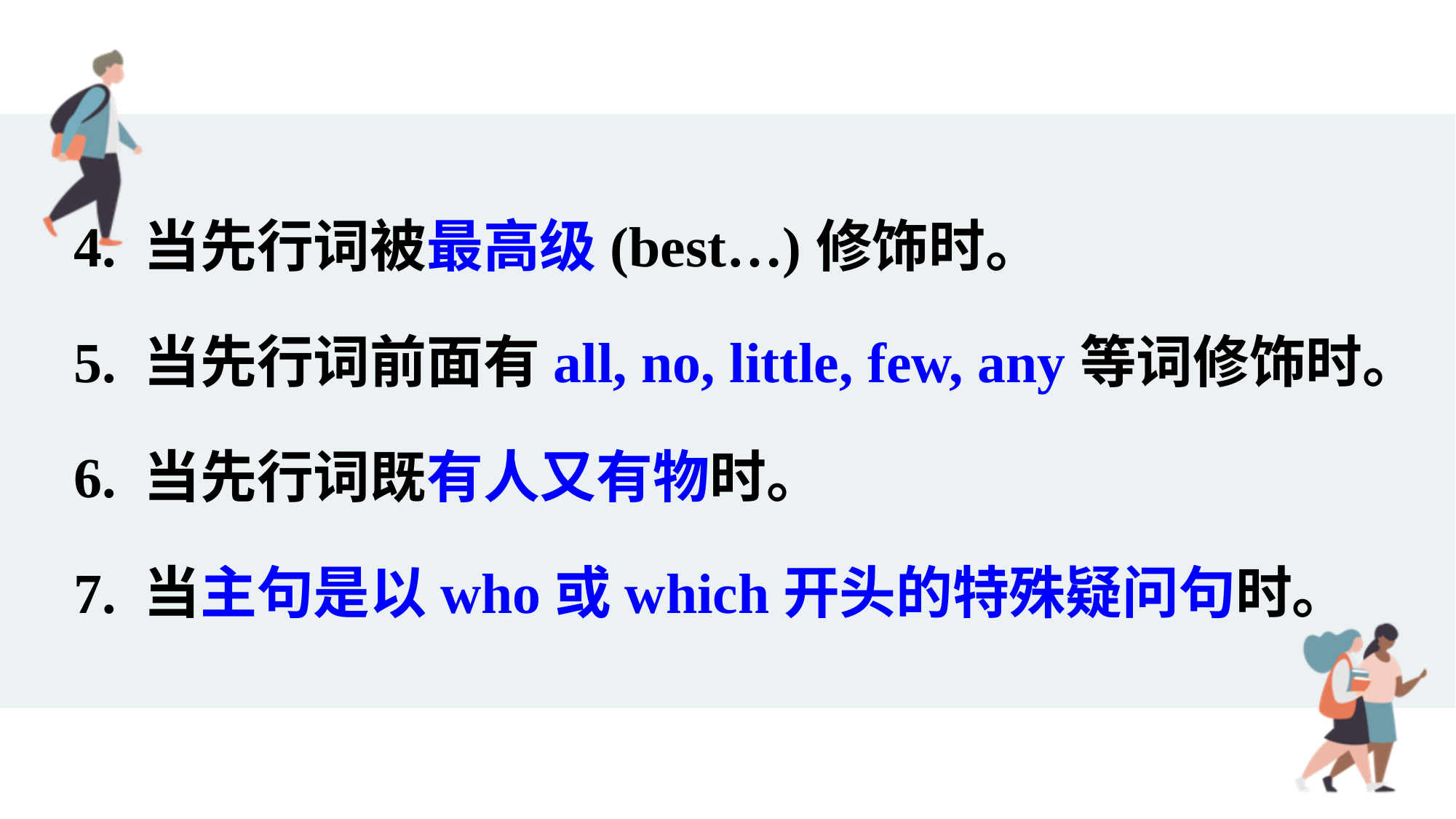

4. 当先行词被最高级(best…)修饰时。
5. 当先行词前面有all, no, little, few, any等词修饰时。
6. 当先行词既有人又有物时。
7. 当主句是以who或which开头的特殊疑问句时。